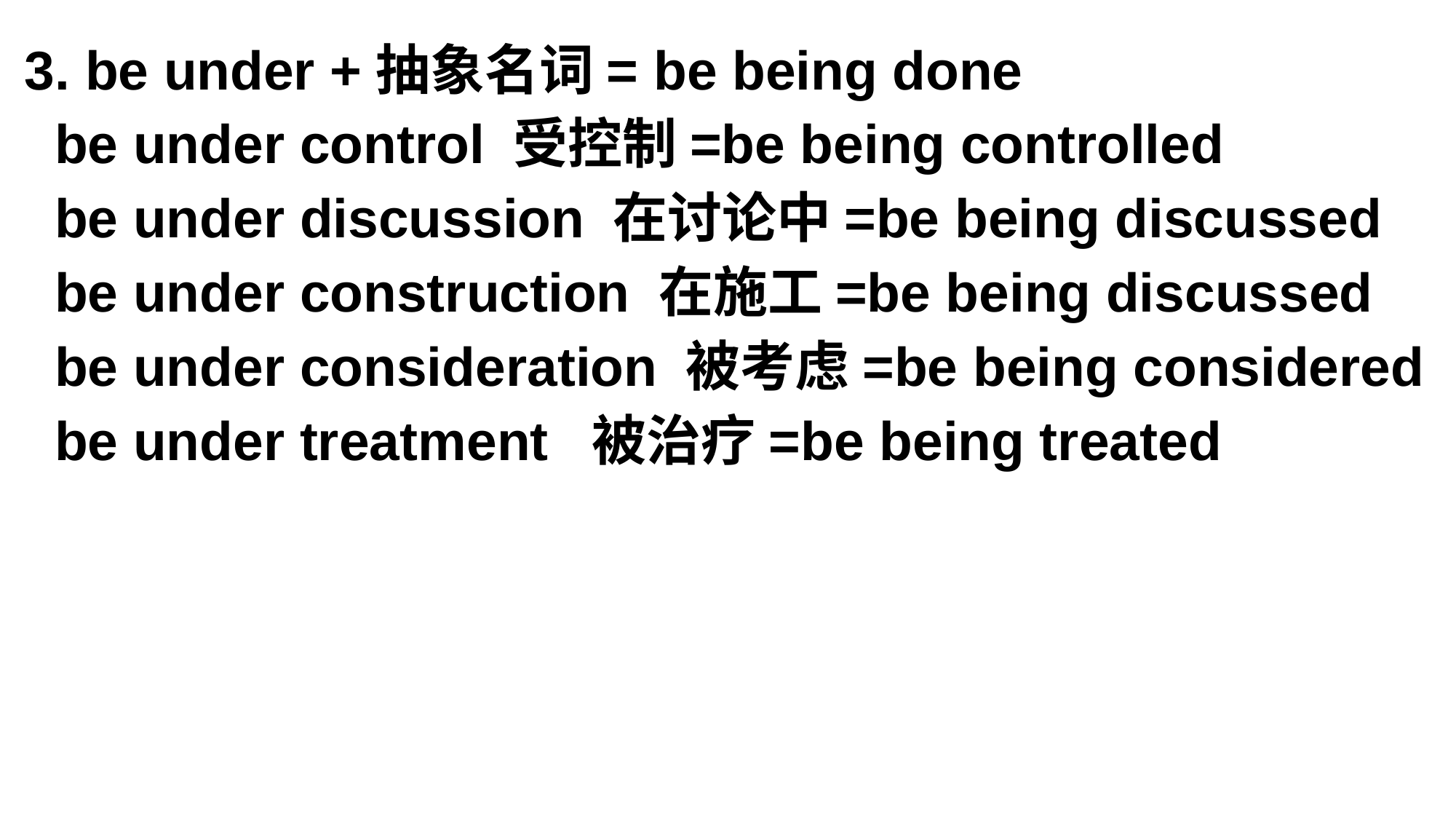

3. be under +抽象名词= be being done
  be under control 受控制=be being controlled
  be under discussion 在讨论中=be being discussed
  be under construction 在施工=be being discussed
  be under consideration 被考虑=be being considered
  be under treatment  被治疗=be being treated